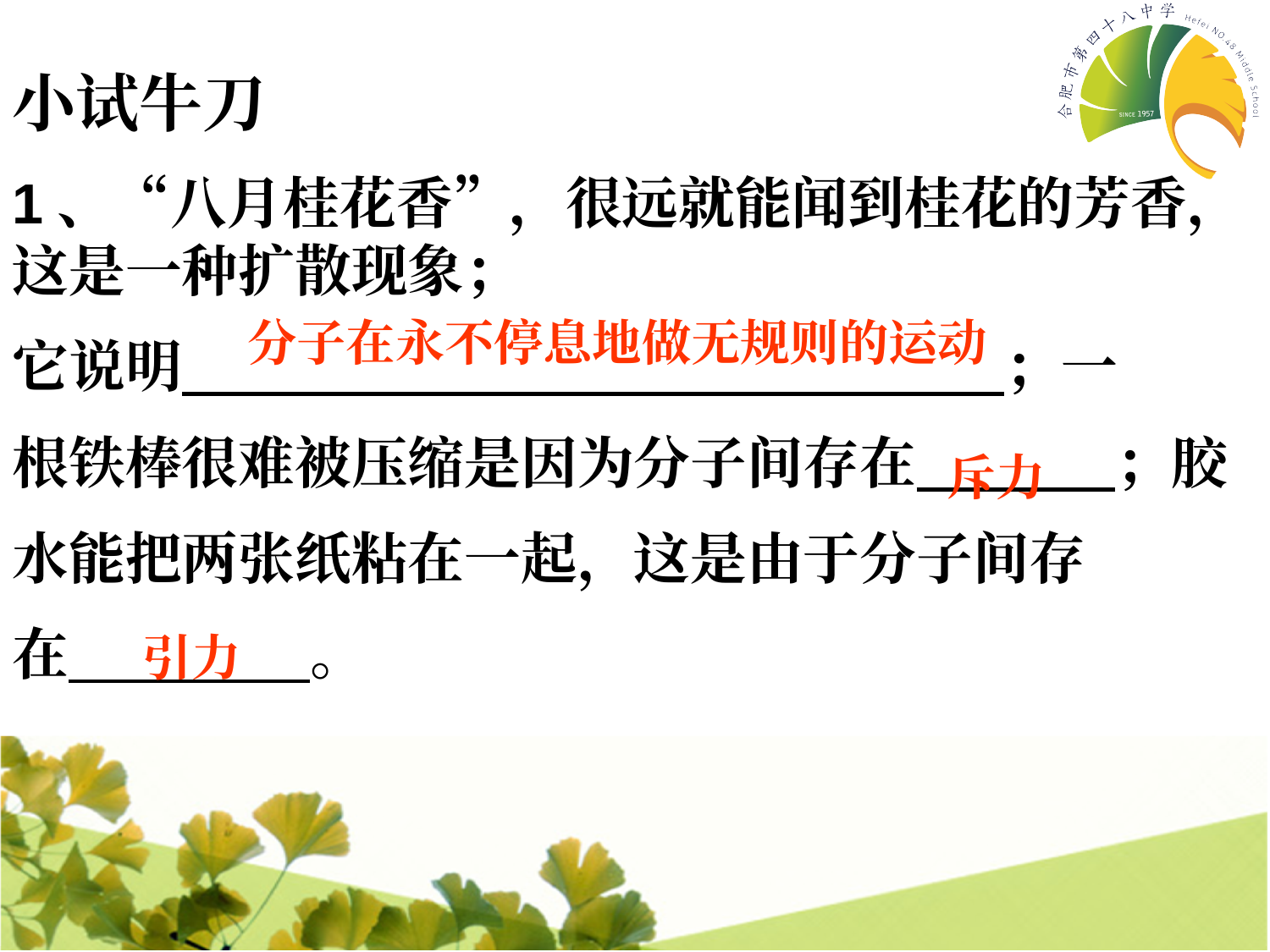

小试牛刀
1、“八月桂花香”，很远就能闻到桂花的芳香，这是一种扩散现象；
它说明                                                          ；一
根铁棒很难被压缩是因为分子间存在              ；胶
水能把两张纸粘在一起，这是由于分子间存
在                 。
分子在永不停息地做无规则的运动
斥力
引力